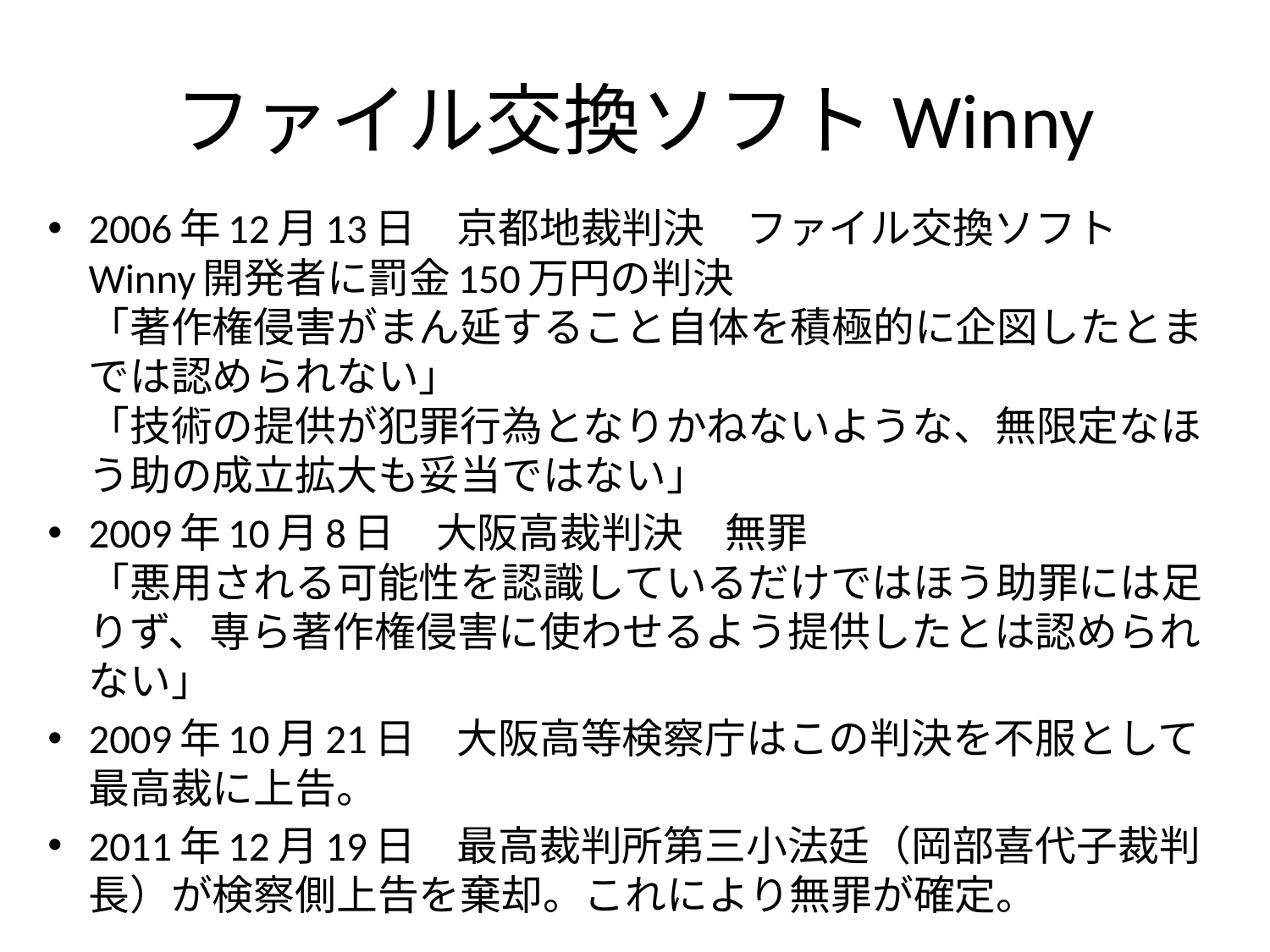

# ファイル交換ソフトWinny
2006年12月13日　京都地裁判決　ファイル交換ソフトWinny開発者に罰金150万円の判決
「著作権侵害がまん延すること自体を積極的に企図したとまでは認められない」
「技術の提供が犯罪行為となりかねないような、無限定なほう助の成立拡大も妥当ではない」
2009年10月8日　大阪高裁判決　無罪
「悪用される可能性を認識しているだけではほう助罪には足りず、専ら著作権侵害に使わせるよう提供したとは認められない」
2009年10月21日　大阪高等検察庁はこの判決を不服として最高裁に上告。
2011年12月19日　最高裁判所第三小法廷（岡部喜代子裁判長）が検察側上告を棄却。これにより無罪が確定。